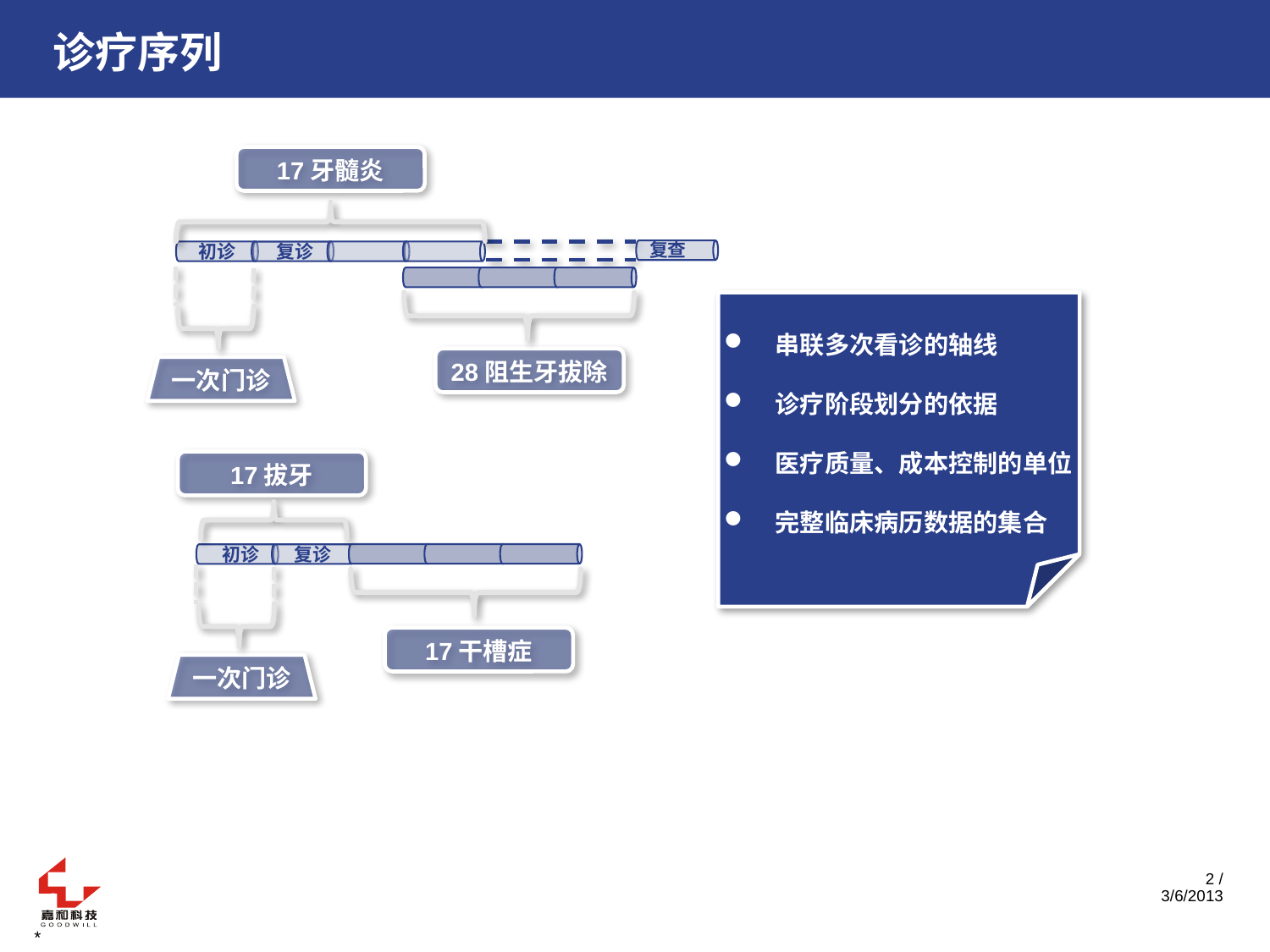

诊疗序列
17牙髓炎

复查
初诊
复诊

 串联多次看诊的轴线

 诊疗阶段划分的依据

 医疗质量、成本控制的单位

 完整临床病历数据的集合
28阻生牙拔除
一次门诊

17拔牙

初诊
复诊

17干槽症
一次门诊
*